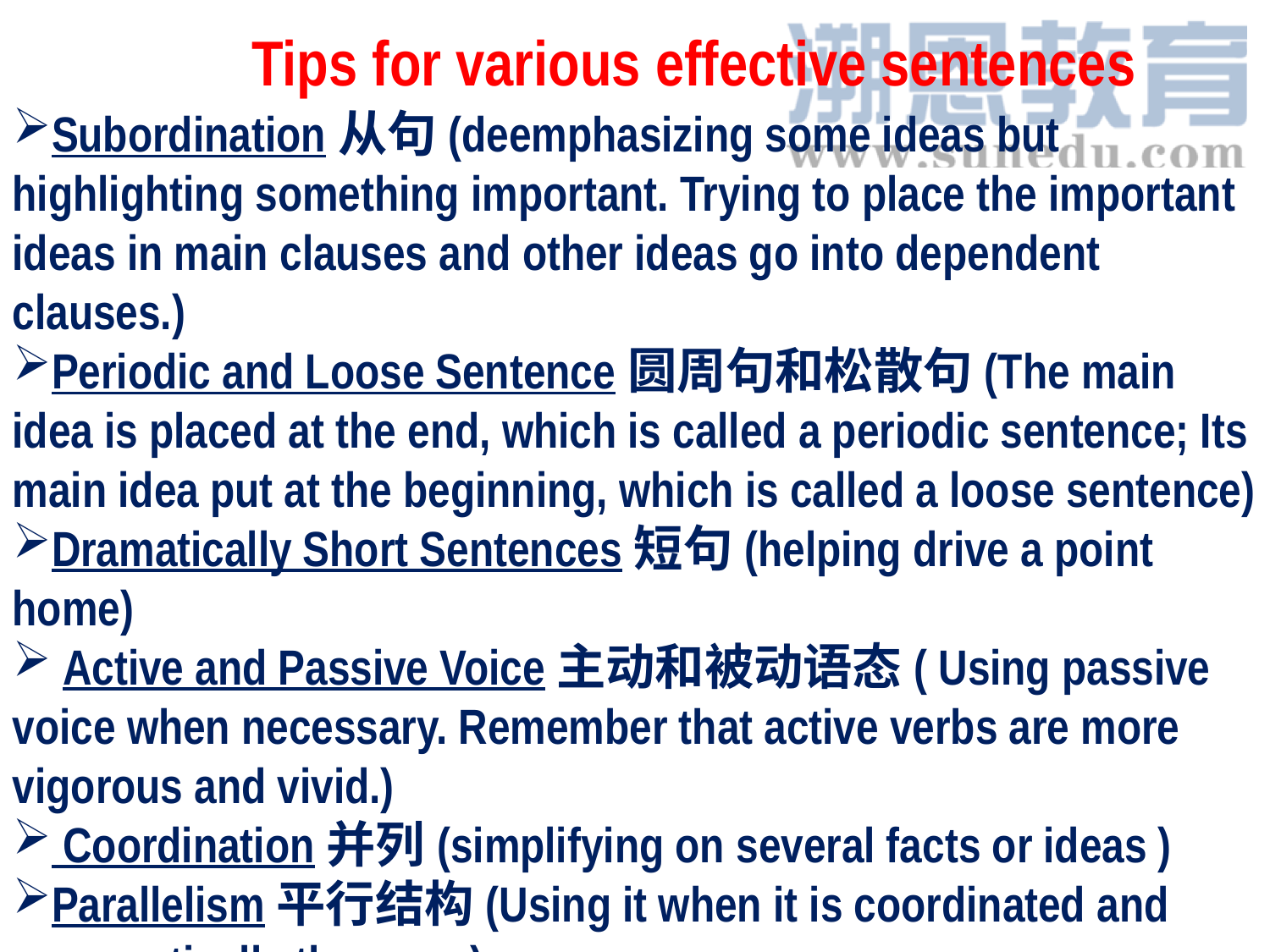

Tips for various effective sentences
Subordination从句(deemphasizing some ideas but highlighting something important. Trying to place the important ideas in main clauses and other ideas go into dependent clauses.)
Periodic and Loose Sentence圆周句和松散句(The main idea is placed at the end, which is called a periodic sentence; Its main idea put at the beginning, which is called a loose sentence)
Dramatically Short Sentences短句(helping drive a point home)
 Active and Passive Voice主动和被动语态( Using passive voice when necessary. Remember that active verbs are more vigorous and vivid.)
 Coordination并列(simplifying on several facts or ideas )
Parallelism平行结构(Using it when it is coordinated and grammatically the same)